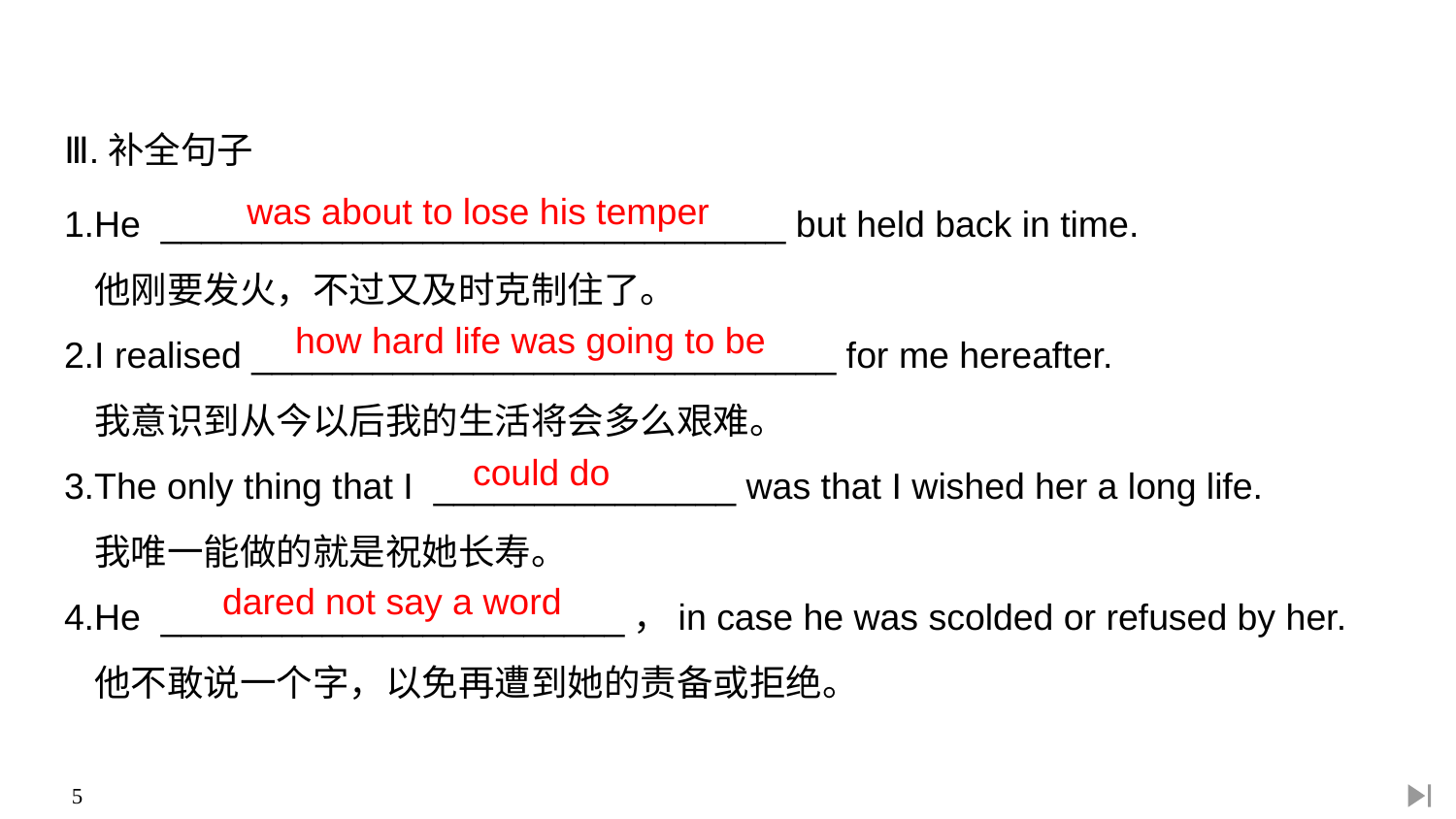

Ⅲ.补全句子
1.He  _______________________________ but held back in time.
	他刚要发火，不过又及时克制住了。
2.I realised _____________________________ for me hereafter.
	我意识到从今以后我的生活将会多么艰难。
3.The only thing that I  _______________ was that I wished her a long life.
	我唯一能做的就是祝她长寿。
4.He  _______________________，in case he was scolded or refused by her.
	他不敢说一个字，以免再遭到她的责备或拒绝。
was about to lose his temper
how hard life was going to be
could do
dared not say a word